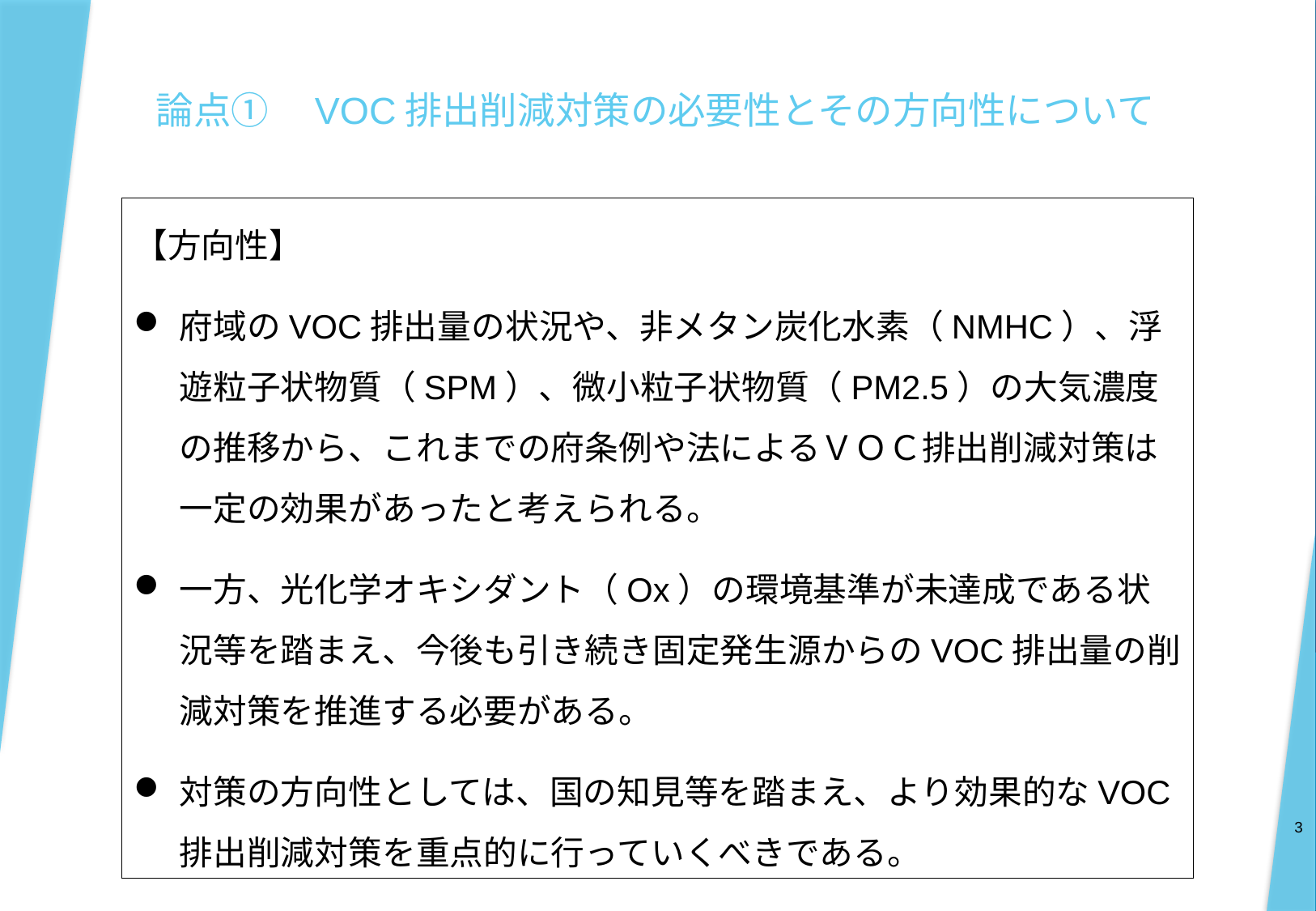

# 論点①　VOC排出削減対策の必要性とその方向性について
【方向性】
府域のVOC排出量の状況や、非メタン炭化水素（NMHC）、浮遊粒子状物質（SPM）、微小粒子状物質（PM2.5）の大気濃度の推移から、これまでの府条例や法によるＶＯＣ排出削減対策は一定の効果があったと考えられる。
一方、光化学オキシダント（Ox）の環境基準が未達成である状況等を踏まえ、今後も引き続き固定発生源からのVOC排出量の削減対策を推進する必要がある。
対策の方向性としては、国の知見等を踏まえ、より効果的なVOC排出削減対策を重点的に行っていくべきである。

3